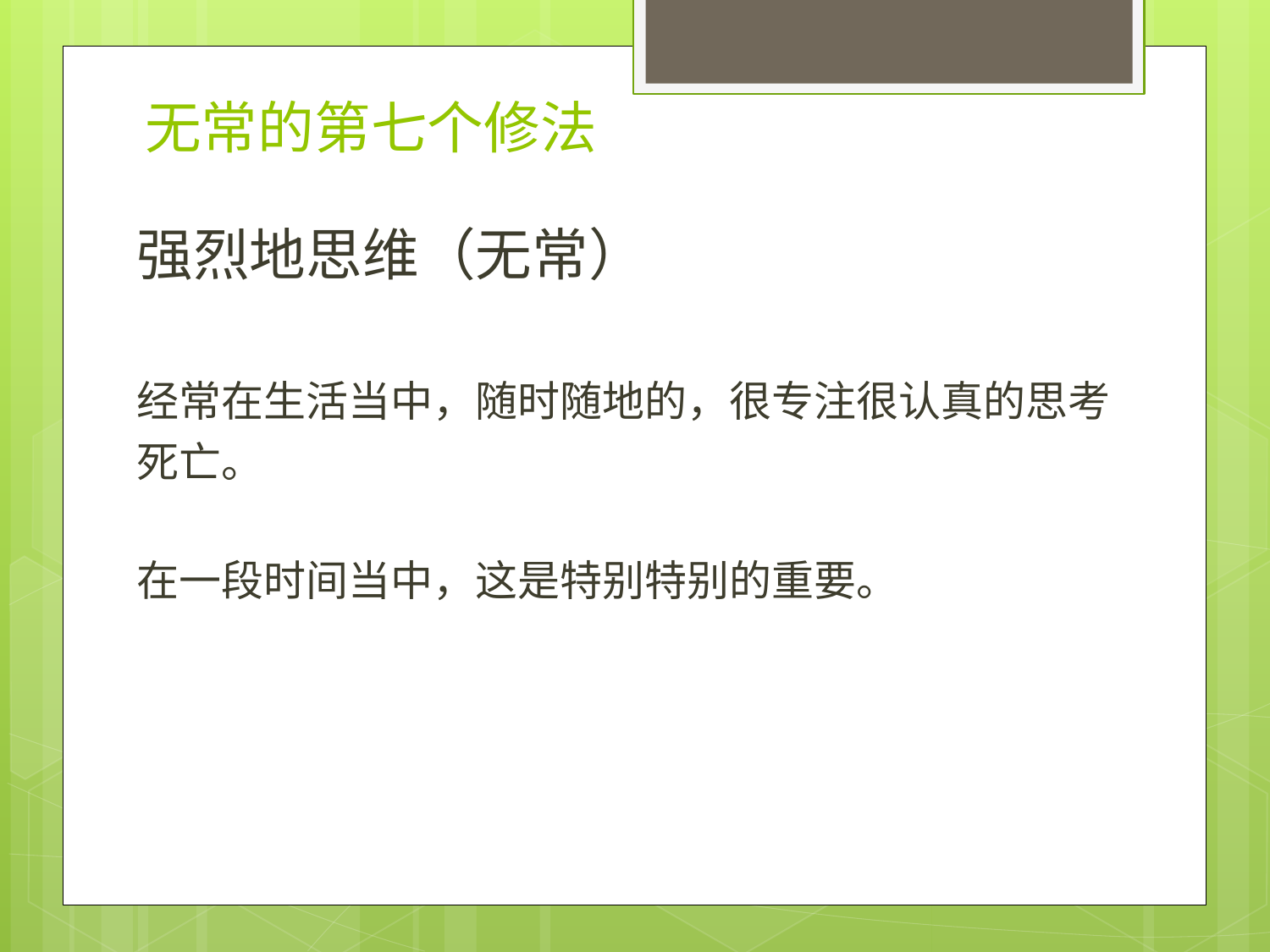

# 无常的第七个修法
强烈地思维（无常）

经常在生活当中，随时随地的，很专注很认真的思考死亡。

在一段时间当中，这是特别特别的重要。